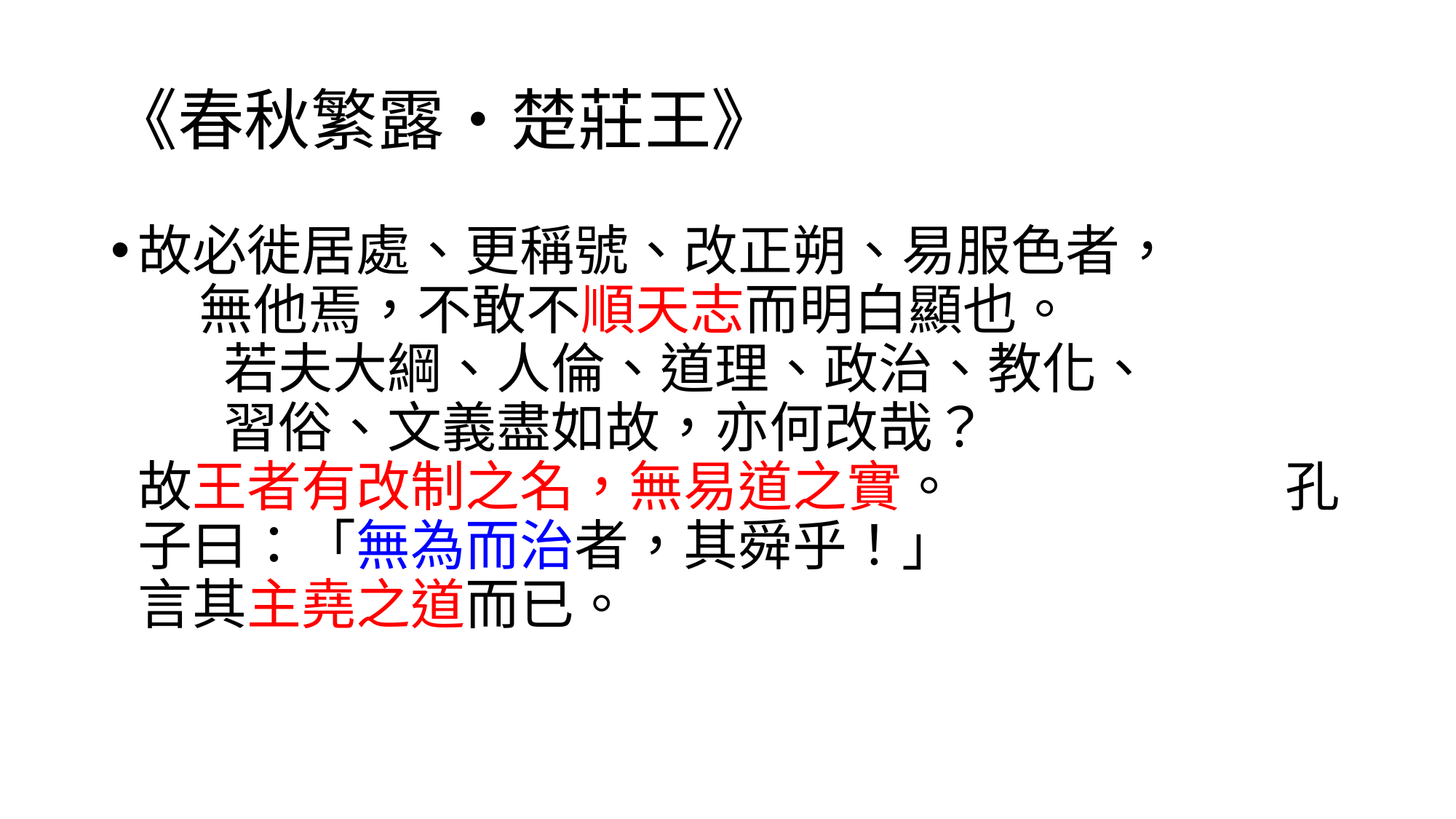

# 《春秋繁露•楚莊王》
故必徙居處、更稱號、改正朔、易服色者，                   無他焉，不敢不順天志而明白顯也。                              若夫大綱、人倫、道理、政治、教化、                       習俗、文義盡如故，亦何改哉？                              故王者有改制之名，無易道之實。                           孔子曰：「無為而治者，其舜乎！」                             言其主堯之道而已。